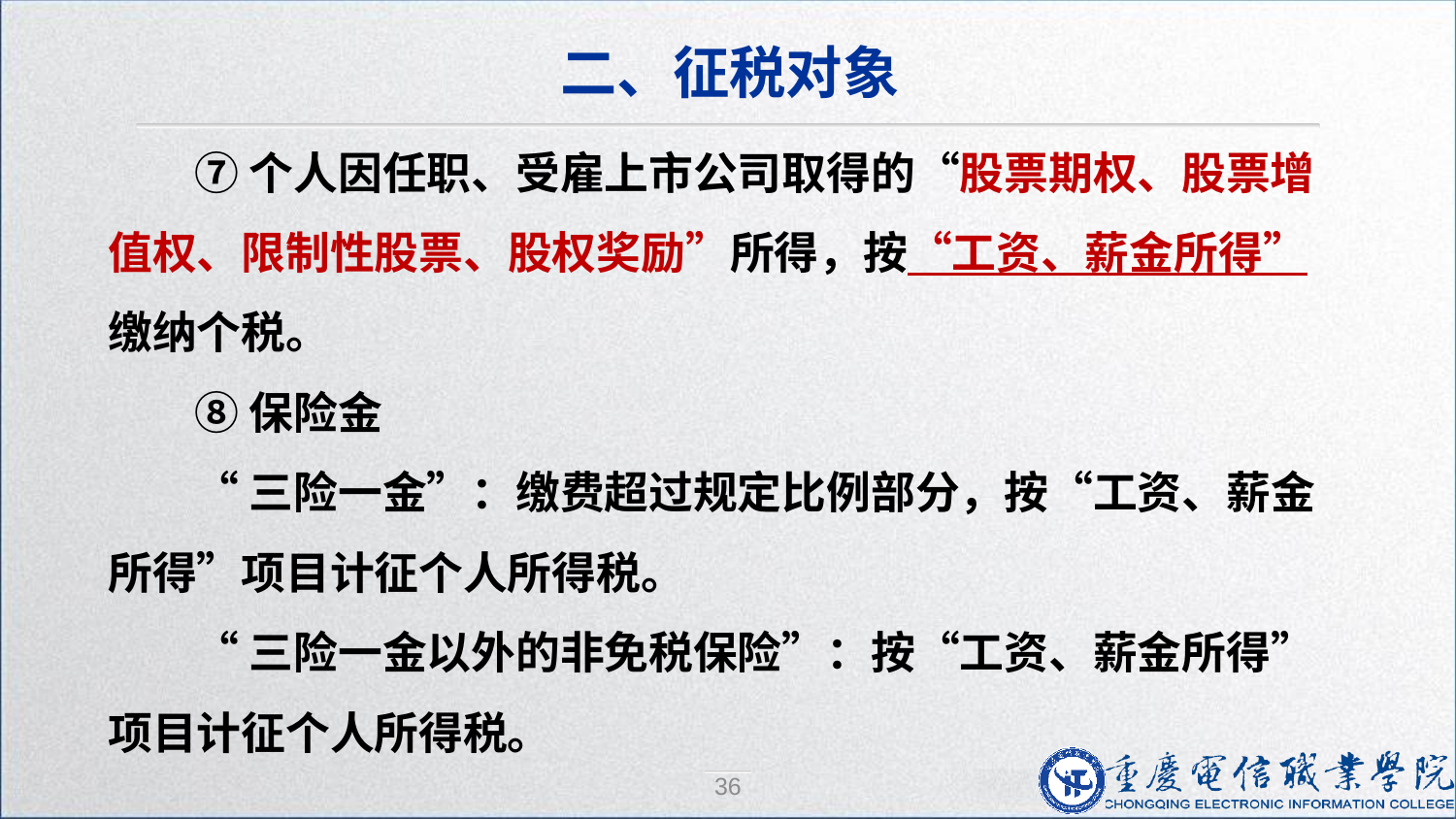

二、征税对象
⑦个人因任职、受雇上市公司取得的“股票期权、股票增值权、限制性股票、股权奖励”所得，按“工资、薪金所得”缴纳个税。
⑧保险金
“三险一金”：缴费超过规定比例部分，按“工资、薪金所得”项目计征个人所得税。
“三险一金以外的非免税保险”：按“工资、薪金所得”项目计征个人所得税。
36